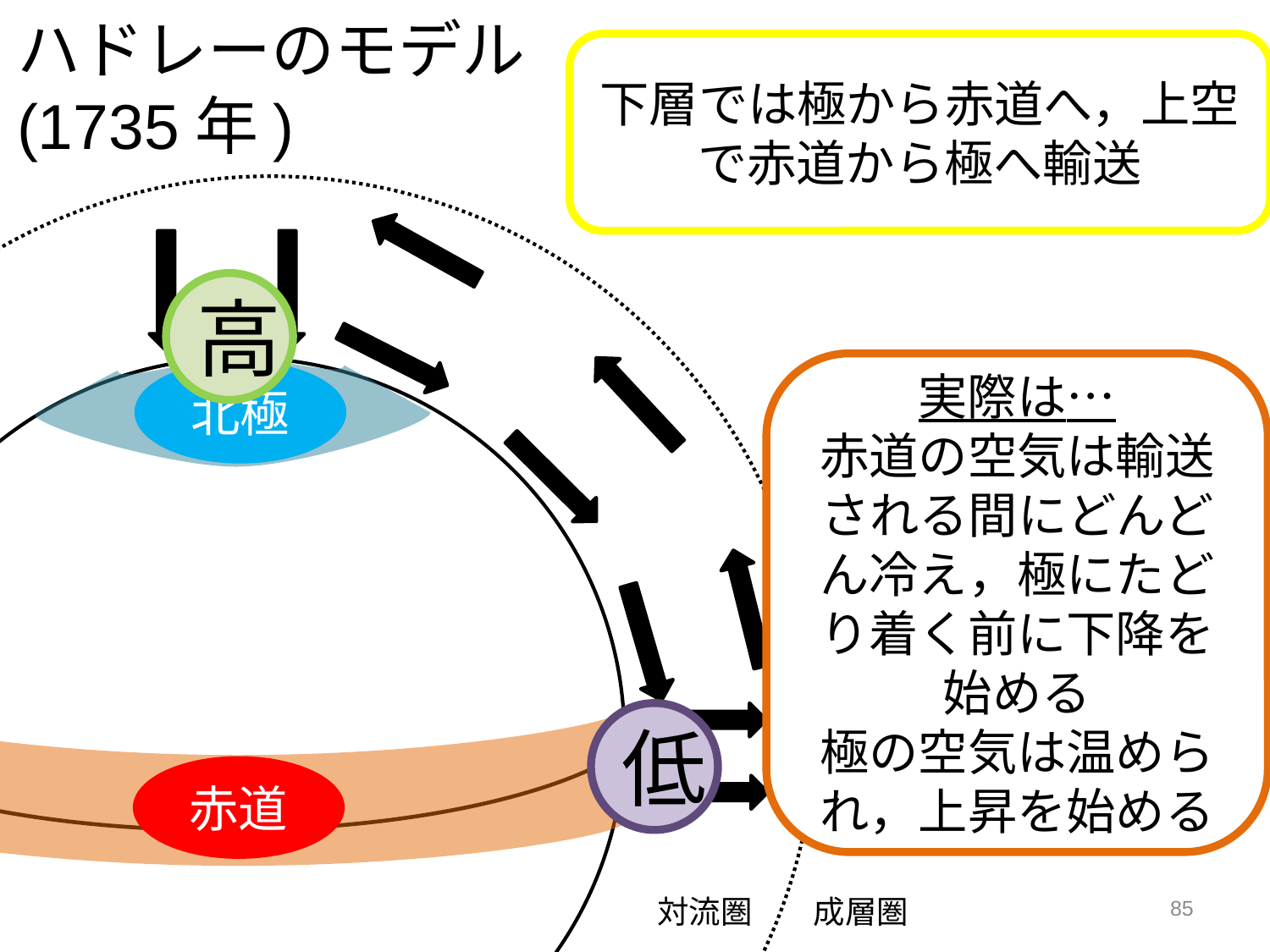

ハドレーのモデル(1735年)
下層では極から赤道へ，上空で赤道から極へ輸送

高

実際は…
赤道の空気は輸送される間にどんどん冷え，極にたどり着く前に下降を始める
極の空気は温められ，上昇を始める

北極

低

赤道

85
対流圏
成層圏